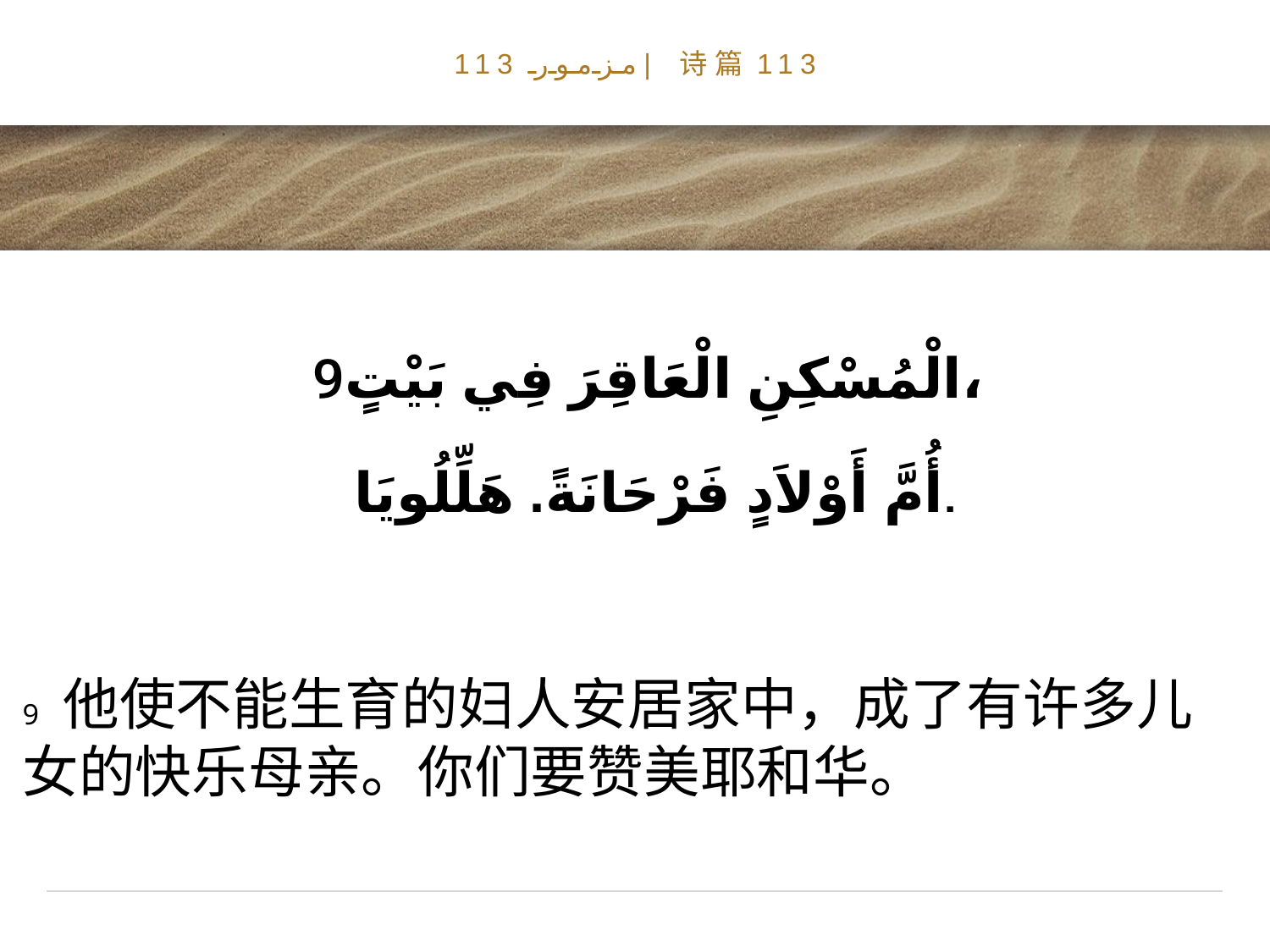

# مزمور 113| 诗篇113
9الْمُسْكِنِ الْعَاقِرَ فِي بَيْتٍ،
 أُمَّ أَوْلاَدٍ فَرْحَانَةً. هَلِّلُويَا.
9 他使不能生育的妇人安居家中，成了有许多儿女的快乐母亲。你们要赞美耶和华。